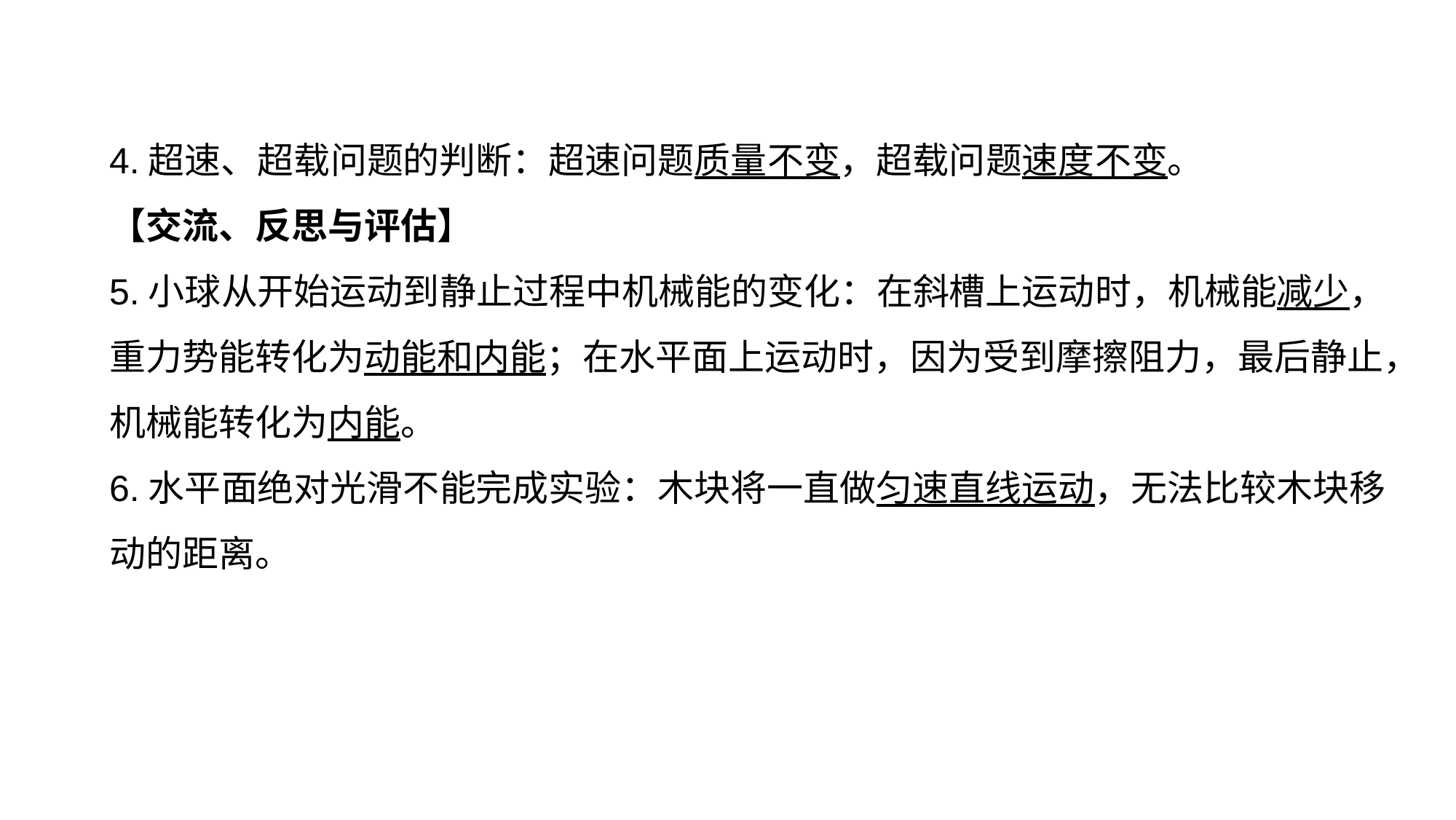

4.超速、超载问题的判断：超速问题质量不变，超载问题速度不变。
【交流、反思与评估】
5.小球从开始运动到静止过程中机械能的变化：在斜槽上运动时，机械能减少，重力势能转化为动能和内能；在水平面上运动时，因为受到摩擦阻力，最后静止，机械能转化为内能。
6.水平面绝对光滑不能完成实验：木块将一直做匀速直线运动，无法比较木块移动的距离。
实验突破 素养提升